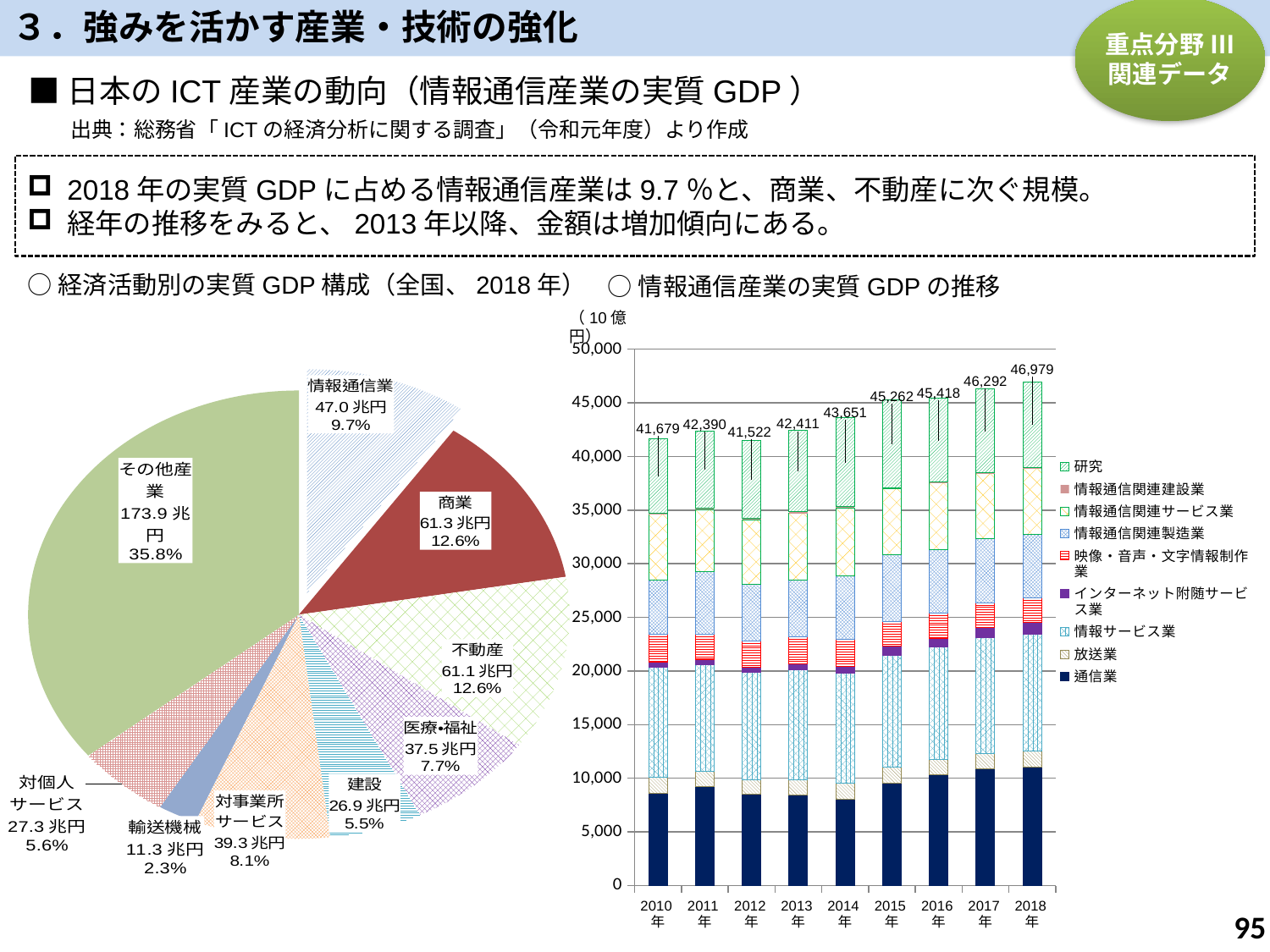

３．強みを活かす産業・技術の強化
重点分野 Ⅲ
関連データ
■日本のICT産業の動向（情報通信産業の実質GDP）
　　出典：総務省「ICTの経済分析に関する調査」（令和元年度）より作成
2018年の実質GDPに占める情報通信産業は9.7％と、商業、不動産に次ぐ規模。
経年の推移をみると、2013年以降、金額は増加傾向にある。
○経済活動別の実質GDP構成（全国、2018年）
○情報通信産業の実質GDPの推移
（10億円）

### Chart

| Category | 2018年 |
|---|---|
| 情報通信産業 | 0.09673531899780516 |
| 商業 | 0.12626762875426714 |
| 不動産 | 0.12576707429650452 |
| 医療・福祉 | 0.07726211285075418 |
| 建設 | 0.0554586526207059 |
| 対事業所サービス | 0.0809580371908098 |
| 輸送機械 | 0.023257414672772384 |
| 対個人サービス | 0.05613009449047565 |
| その他産業 | 0.35816366612590517 |

### Chart

| Category | 通信業 | 放送業 | 情報サービス業 | インターネット附随サービス業 | 映像・音声・文字情報制作業 | 情報通信関連製造業 | 情報通信関連サービス業 | 情報通信関連建設業 | 研究 |
|---|---|---|---|---|---|---|---|---|---|
| 2010年 | 8566.31299578104 | 1511.7009179409288 | 10290.222813948552 | 454.92005900197717 | 2602.067012425988 | 5089.8122441236455 | 6081.1936760042845 | 125.88400257975063 | 6956.596895092254 |
| 2011年 | 9192.278 | 1417.195 | 9971.07 | 499.744 | 2319.053 | 5890.123938265619 | 5767.202503705885 | 119.042 | 7214.488 |
| 2012年 | 8547.227491590576 | 1343.462170091955 | 9991.466674191804 | 480.01955554714283 | 2459.9285241122047 | 5230.934984508595 | 6059.4492175719 | 125.7848970707457 | 7283.580754980977 |
| 2013年 | 8418.14527622139 | 1448.945415005039 | 10259.0951427872 | 547.8180808319253 | 2487.702806272664 | 5306.3697118550435 | 6231.585337221248 | 140.16728625800533 | 7571.3902979951445 |
| 2014年 | 8073.999630917136 | 1445.6927504267244 | 10282.527353099646 | 624.7824169009403 | 2506.9658457625364 | 5940.580792630371 | 6319.92424759324 | 106.87371681237502 | 8349.448663765006 |
| 2015年 | 9566.899558899862 | 1454.518949491517 | 10462.604586904046 | 827.5347013750392 | 2264.9870960193684 | 6258.01284467621 | 6182.807333639791 | 83.52727241269147 | 8161.124847424395 |
| 2016年 | 10302.865001824473 | 1426.7508336478825 | 10491.736155593908 | 832.5567986241945 | 2363.752612651586 | 5910.918802321153 | 6199.89294707967 | 91.59891296145953 | 7797.680414294434 |
| 2017年 | 10872.3808128364 | 1433.6474304762628 | 10788.61971260871 | 933.854242582146 | 2356.311996073628 | 5960.143935482084 | 6036.948375002491 | 80.80013447013646 | 7829.368916509579 |
| 2018年 | 11074.95355667133 | 1495.4470348668706 | 10866.942550881213 | 1088.0606934243135 | 2262.673572035352 | 5983.060892287063 | 6117.291497786227 | 73.26975407232345 | 8017.5088165142715 |
95